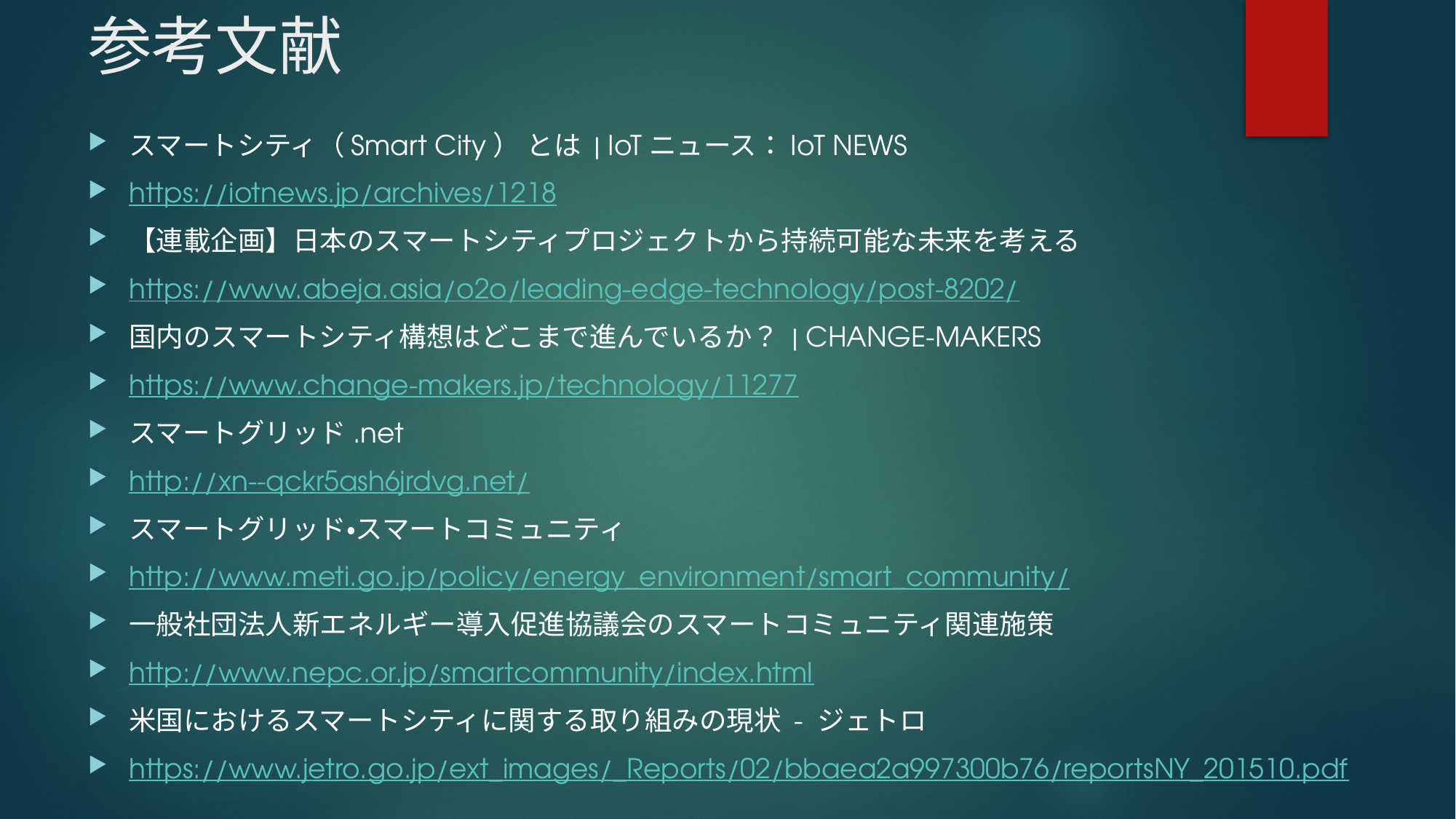

# 参考文献
スマートシティ（Smart City） とは | IoTニュース：IoT NEWS
https://iotnews.jp/archives/1218
【連載企画】日本のスマートシティプロジェクトから持続可能な未来を考える
https://www.abeja.asia/o2o/leading-edge-technology/post-8202/
国内のスマートシティ構想はどこまで進んでいるか？ | CHANGE-MAKERS
https://www.change-makers.jp/technology/11277
スマートグリッド.net
http://xn--qckr5ash6jrdvg.net/
スマートグリッド・スマートコミュニティ
http://www.meti.go.jp/policy/energy_environment/smart_community/
一般社団法人新エネルギー導入促進協議会のスマートコミュニティ関連施策
http://www.nepc.or.jp/smartcommunity/index.html
米国におけるスマートシティに関する取り組みの現状 - ジェトロ
https://www.jetro.go.jp/ext_images/_Reports/02/bbaea2a997300b76/reportsNY_201510.pdf